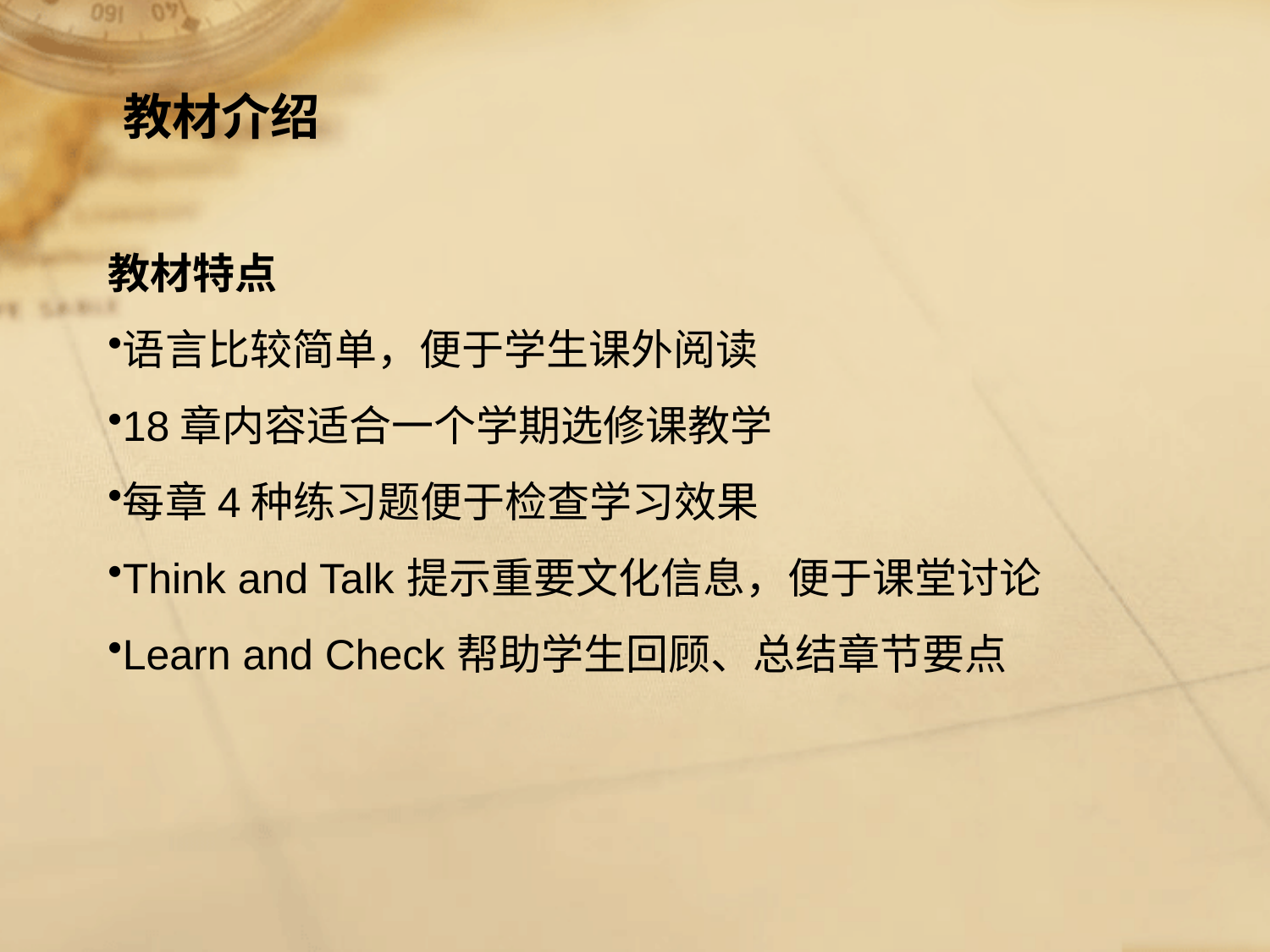

教材介绍

教材特点
语言比较简单，便于学生课外阅读
18章内容适合一个学期选修课教学
每章4种练习题便于检查学习效果
Think and Talk 提示重要文化信息，便于课堂讨论
Learn and Check 帮助学生回顾、总结章节要点